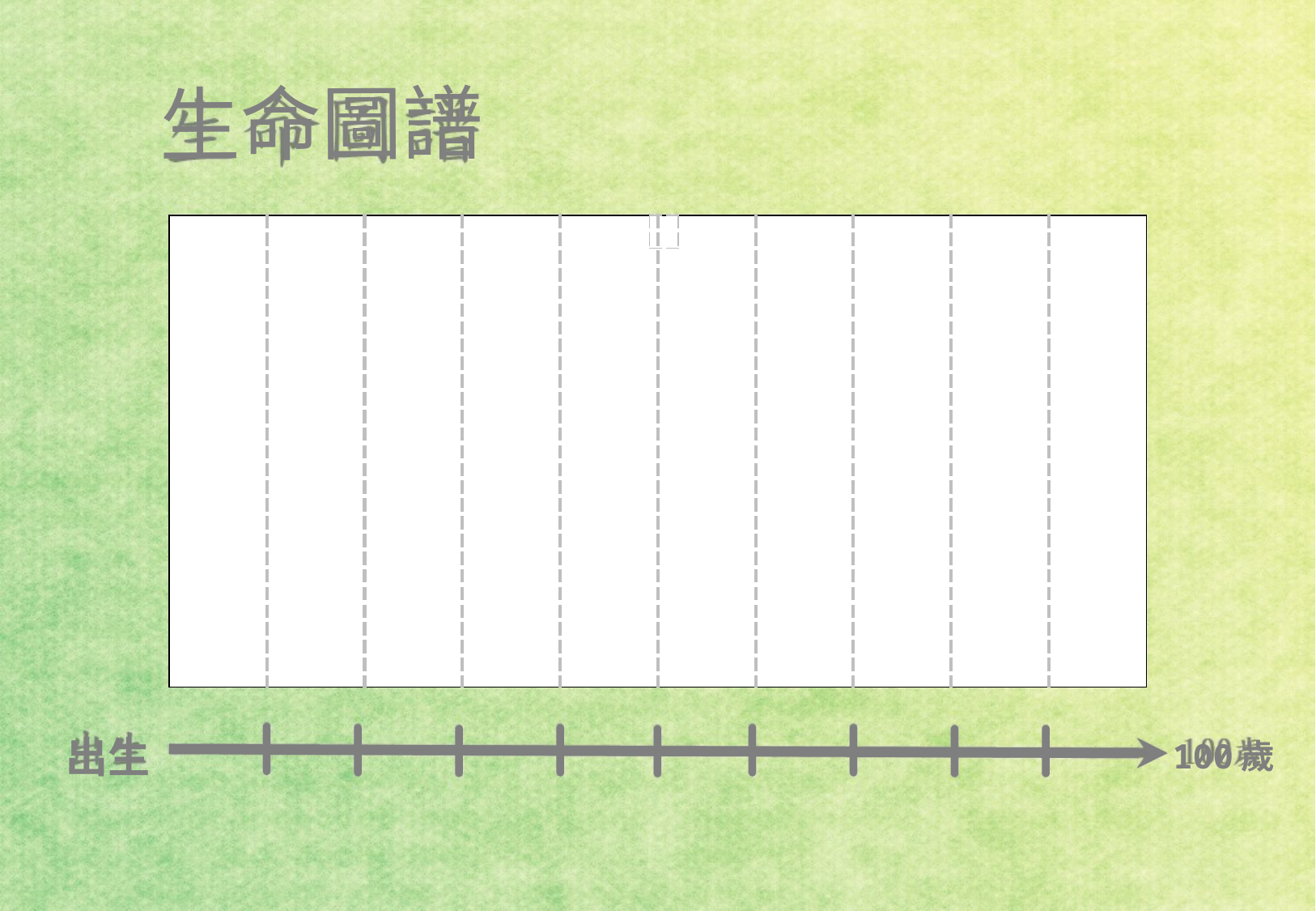

生命圖譜
|  |  |  |  |  |  |  |  |  |  |
| --- | --- | --- | --- | --- | --- | --- | --- | --- | --- |
|  |
| --- |

出生
100歲